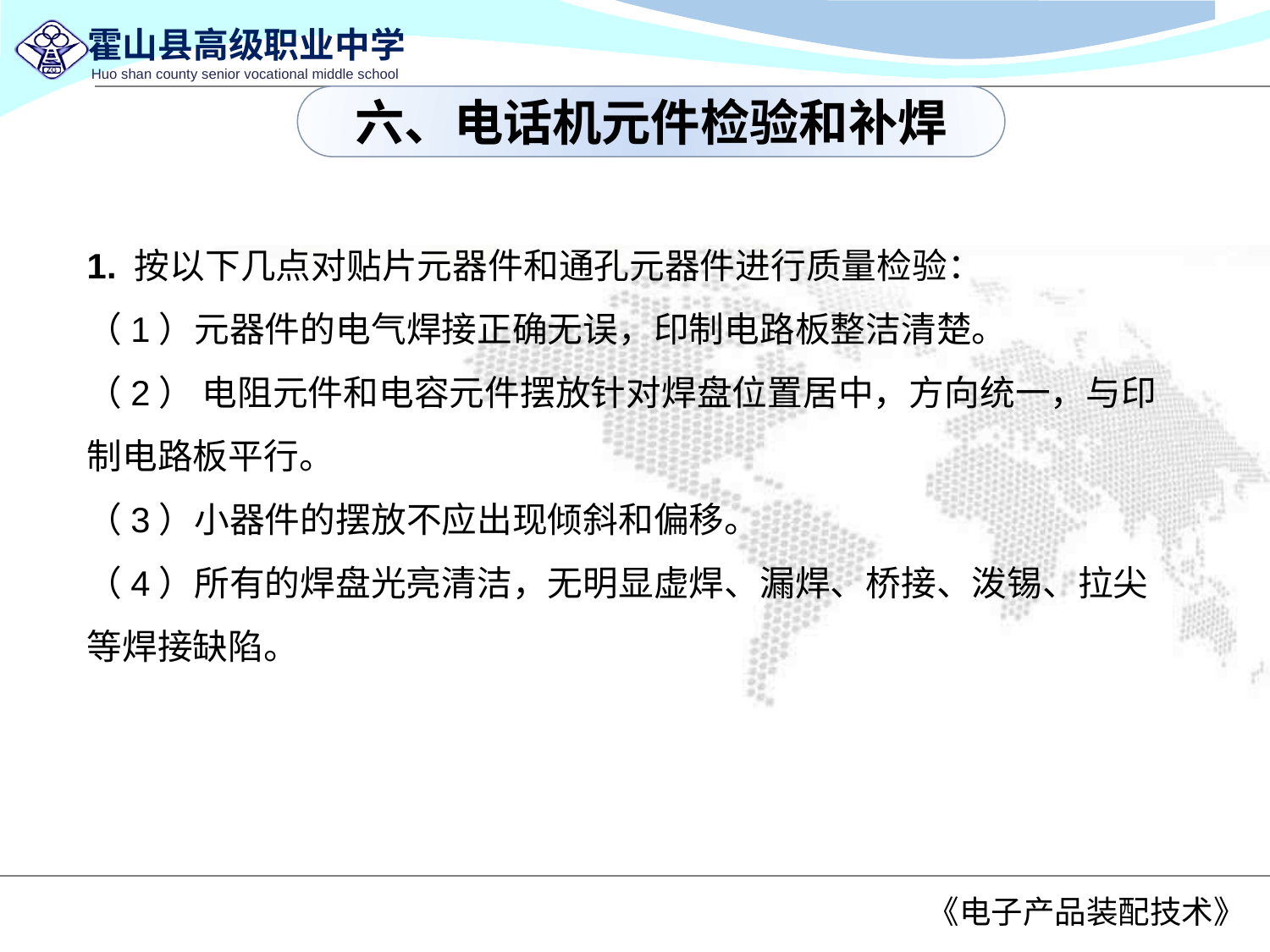

六、电话机元件检验和补焊
1. 按以下几点对贴片元器件和通孔元器件进行质量检验：
（1）元器件的电气焊接正确无误，印制电路板整洁清楚。
（2） 电阻元件和电容元件摆放针对焊盘位置居中，方向统一，与印制电路板平行。
（3）小器件的摆放不应出现倾斜和偏移。
（4）所有的焊盘光亮清洁，无明显虚焊、漏焊、桥接、泼锡、拉尖等焊接缺陷。